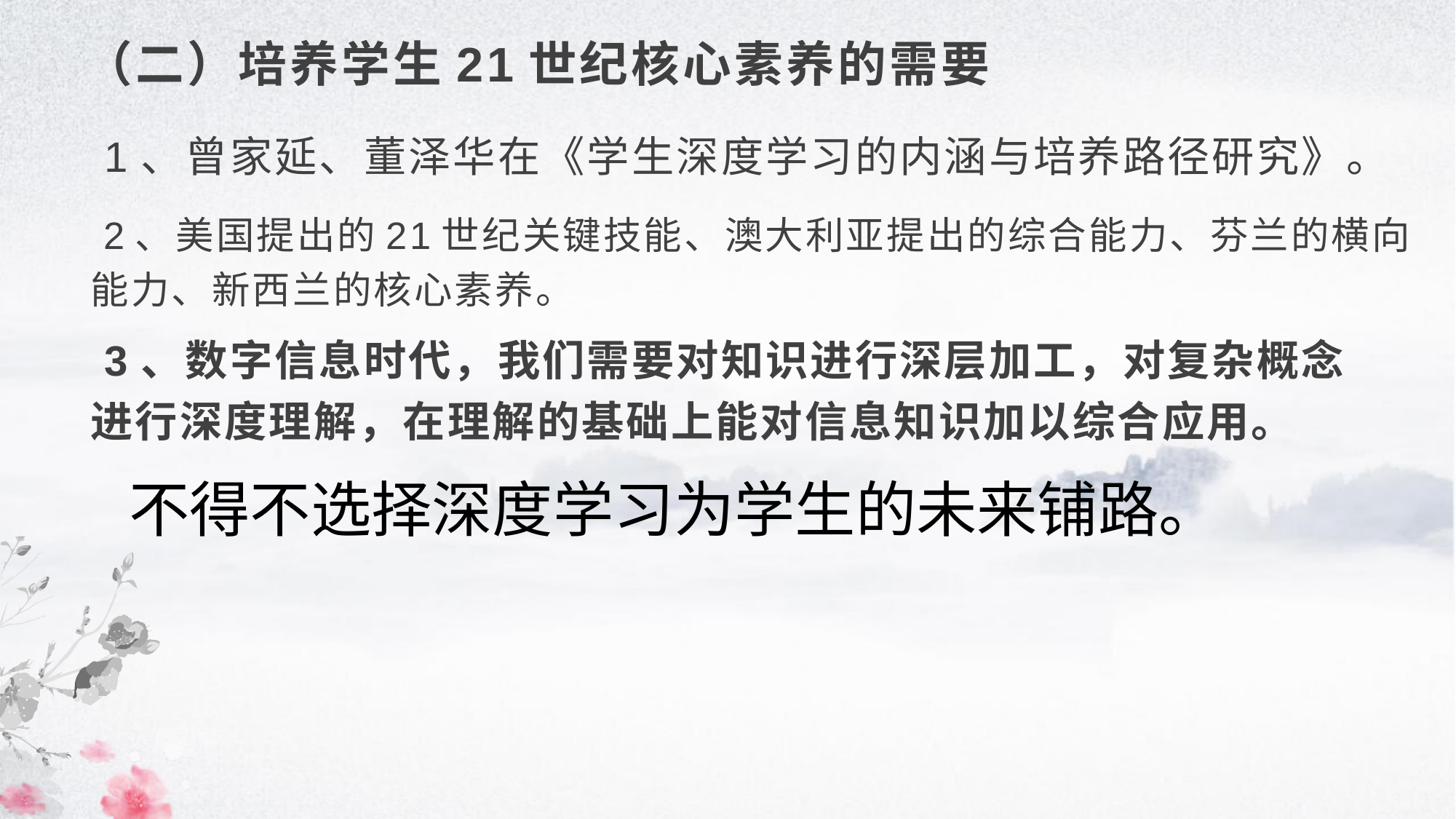

# （二）培养学生21世纪核心素养的需要
 1、曾家延、董泽华在《学生深度学习的内涵与培养路径研究》。
 2、美国提出的21世纪关键技能、澳大利亚提出的综合能力、芬兰的横向能力、新西兰的核心素养。
 3、数字信息时代，我们需要对知识进行深层加工，对复杂概念进行深度理解，在理解的基础上能对信息知识加以综合应用。
不得不选择深度学习为学生的未来铺路。